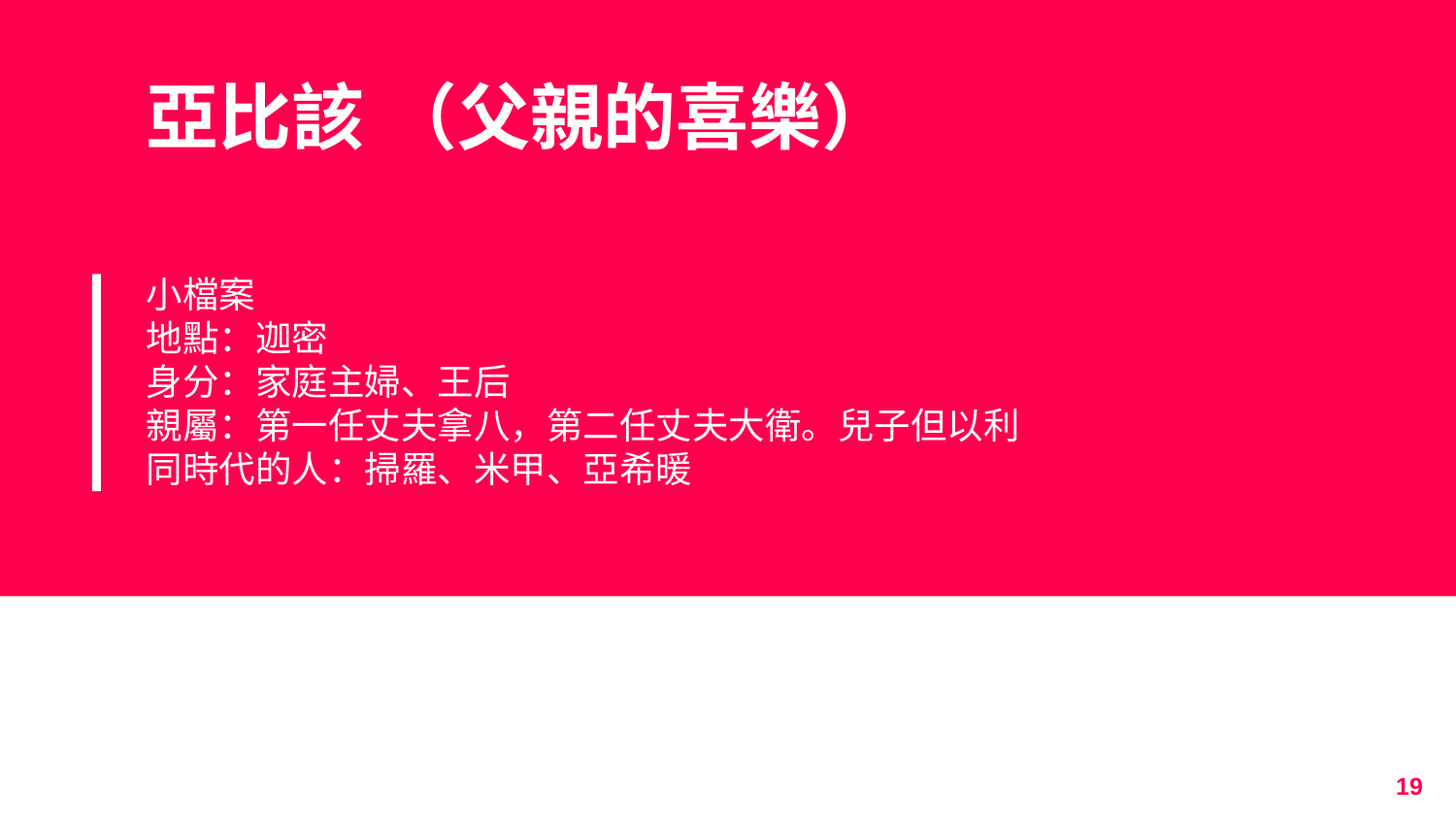

# 亞比該 （父親的喜樂）

小檔案
地點：迦密
身分：家庭主婦、王后
親屬：第一任丈夫拿八，第二任丈夫大衛。兒子但以利
同時代的人：掃羅、米甲、亞希暖

19